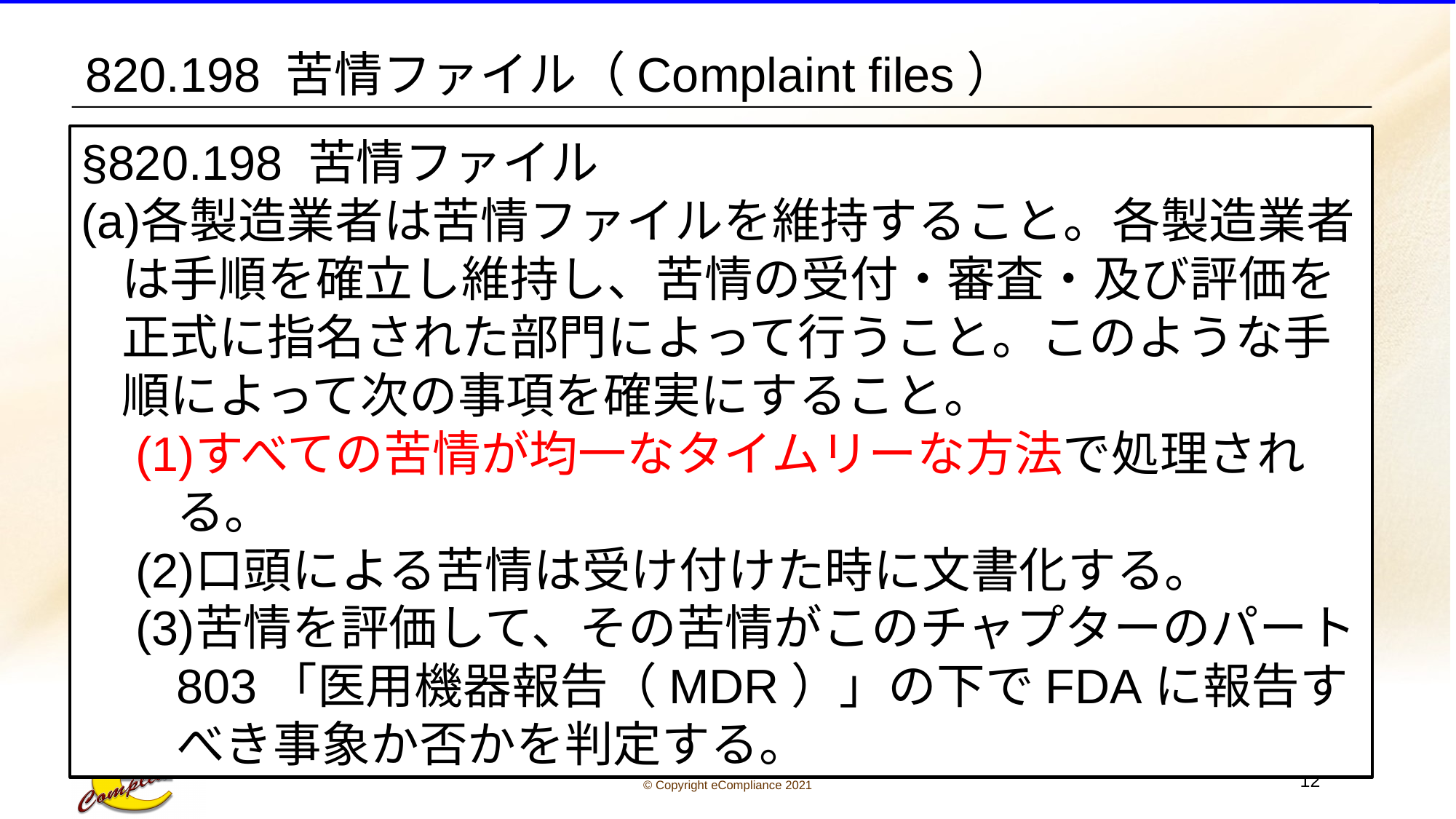

820.198 苦情ファイル（Complaint files）
§820.198 苦情ファイル
各製造業者は苦情ファイルを維持すること。各製造業者は手順を確立し維持し、苦情の受付・審査・及び評価を正式に指名された部門によって行うこと。このような手順によって次の事項を確実にすること。
すべての苦情が均一なタイムリーな方法で処理される。
口頭による苦情は受け付けた時に文書化する。
苦情を評価して、その苦情がこのチャプターのパート803「医用機器報告（MDR）」の下でFDAに報告すべき事象か否かを判定する。